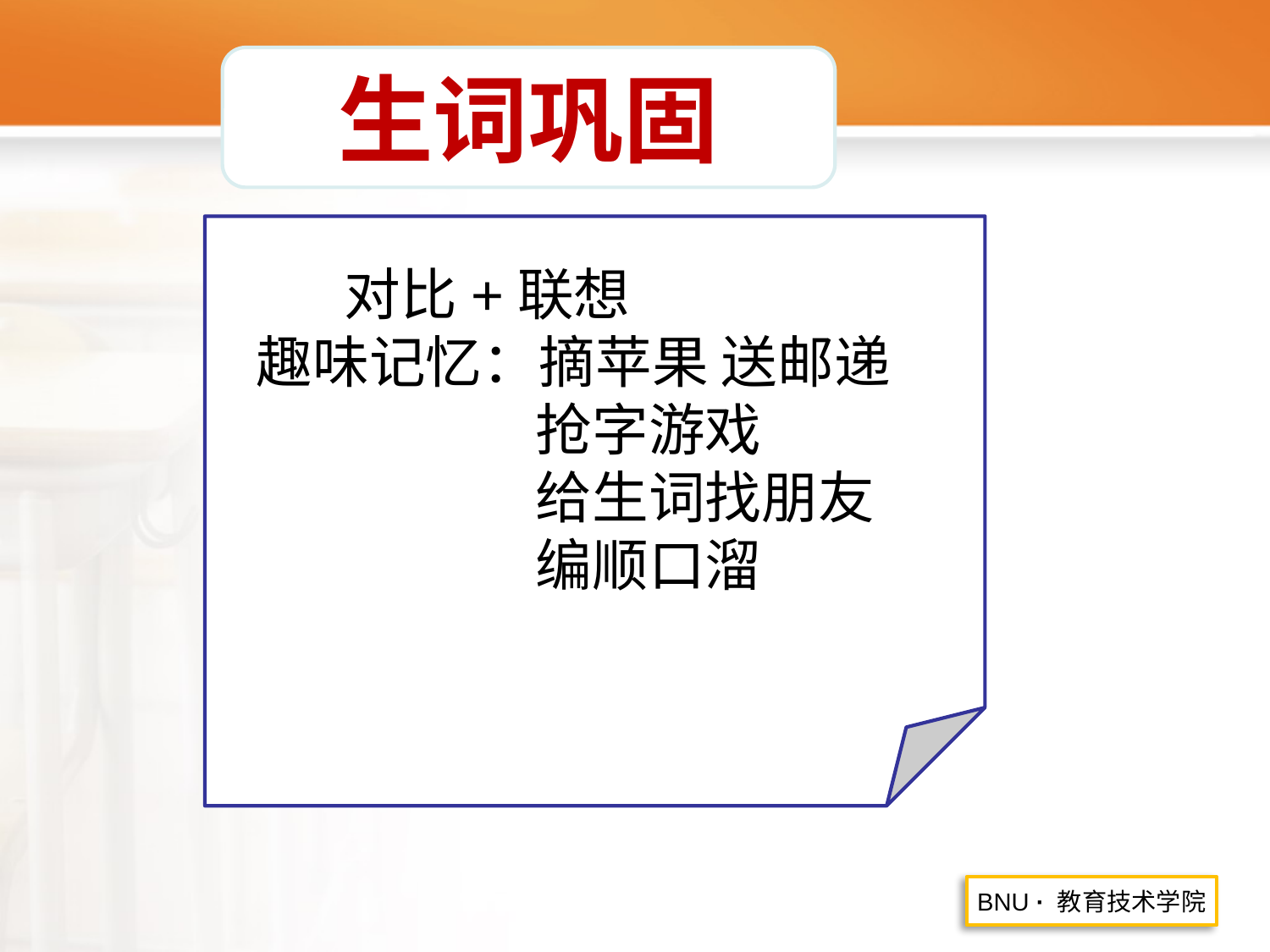

生词巩固

	对比+联想
  趣味记忆：摘苹果 送邮递
                        抢字游戏
		    给生词找朋友
		    编顺口溜